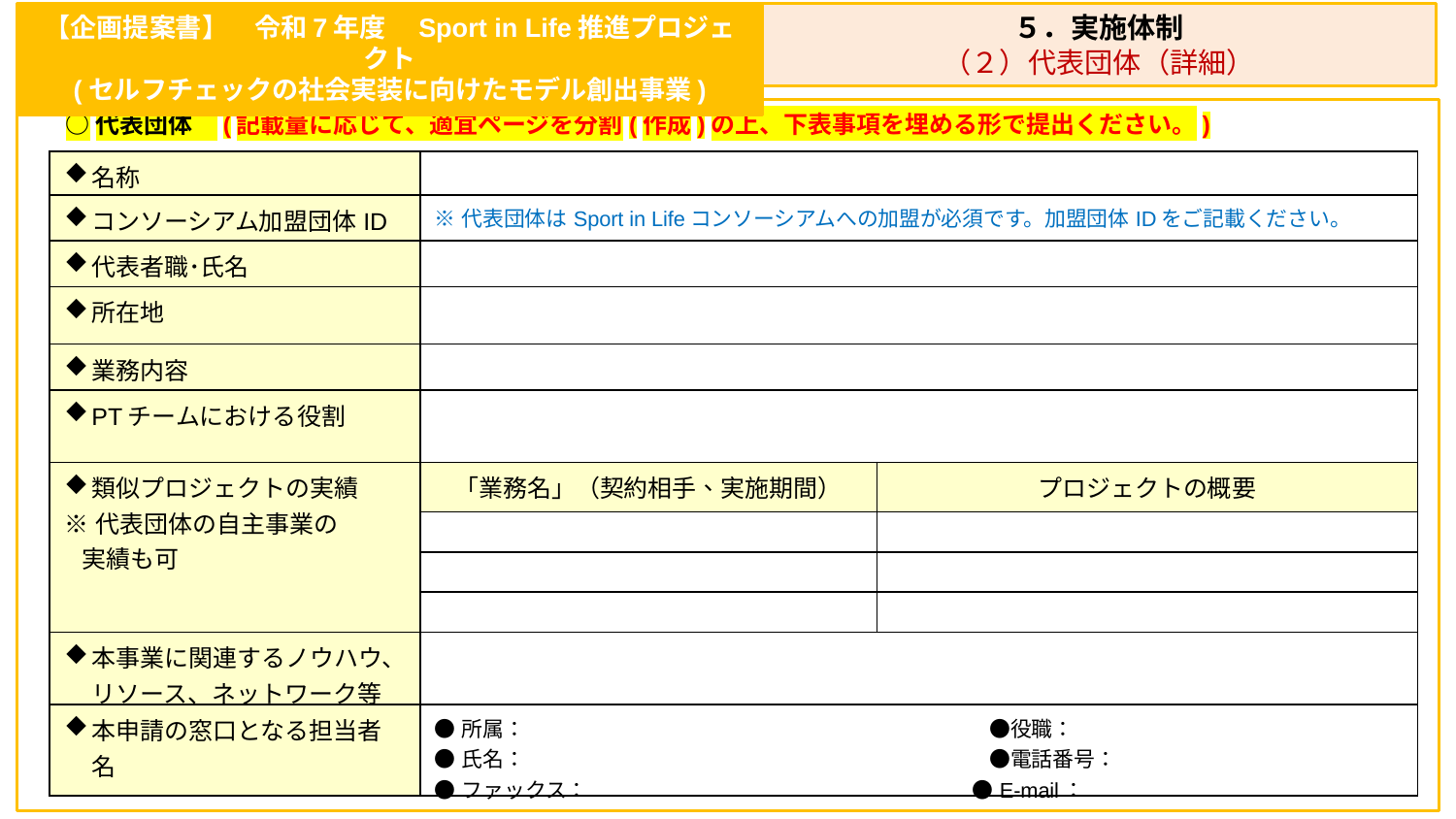

【企画提案書】　令和7年度　Sport in Life推進プロジェクト
(セルフチェックの社会実装に向けたモデル創出事業)

５．実施体制
（２）代表団体（詳細）

○代表団体　(記載量に応じて、適宜ページを分割(作成)の上、下表事項を埋める形で提出ください。)
| 名称 |  |  |
| --- | --- | --- |
| コンソーシアム加盟団体ID | ※代表団体はSport in Lifeコンソーシアムへの加盟が必須です。加盟団体IDをご記載ください。 |  |
| 代表者職･氏名 |  |  |
| 所在地 |  |  |
| 業務内容 |  |  |
| PTチームにおける役割 |  |  |
| 類似プロジェクトの実績 ※代表団体の自主事業の 実績も可 | 「業務名」（契約相手、実施期間） | プロジェクトの概要 |
|  |  |  |
|  |  |  |
|  |  |  |
| 本事業に関連するノウハウ、リソース、ネットワーク等 |  |  |
| 本申請の窓口となる担当者名 | ●所属：　　　　　　　　　　　　　　　　　　　　　　●役職： ●氏名：　　　　　　　　　　　　　　　　　　　　　　●電話番号： ●ファックス：　　　　　　　　　　　　　　　　　　 ●E-mail： |  |